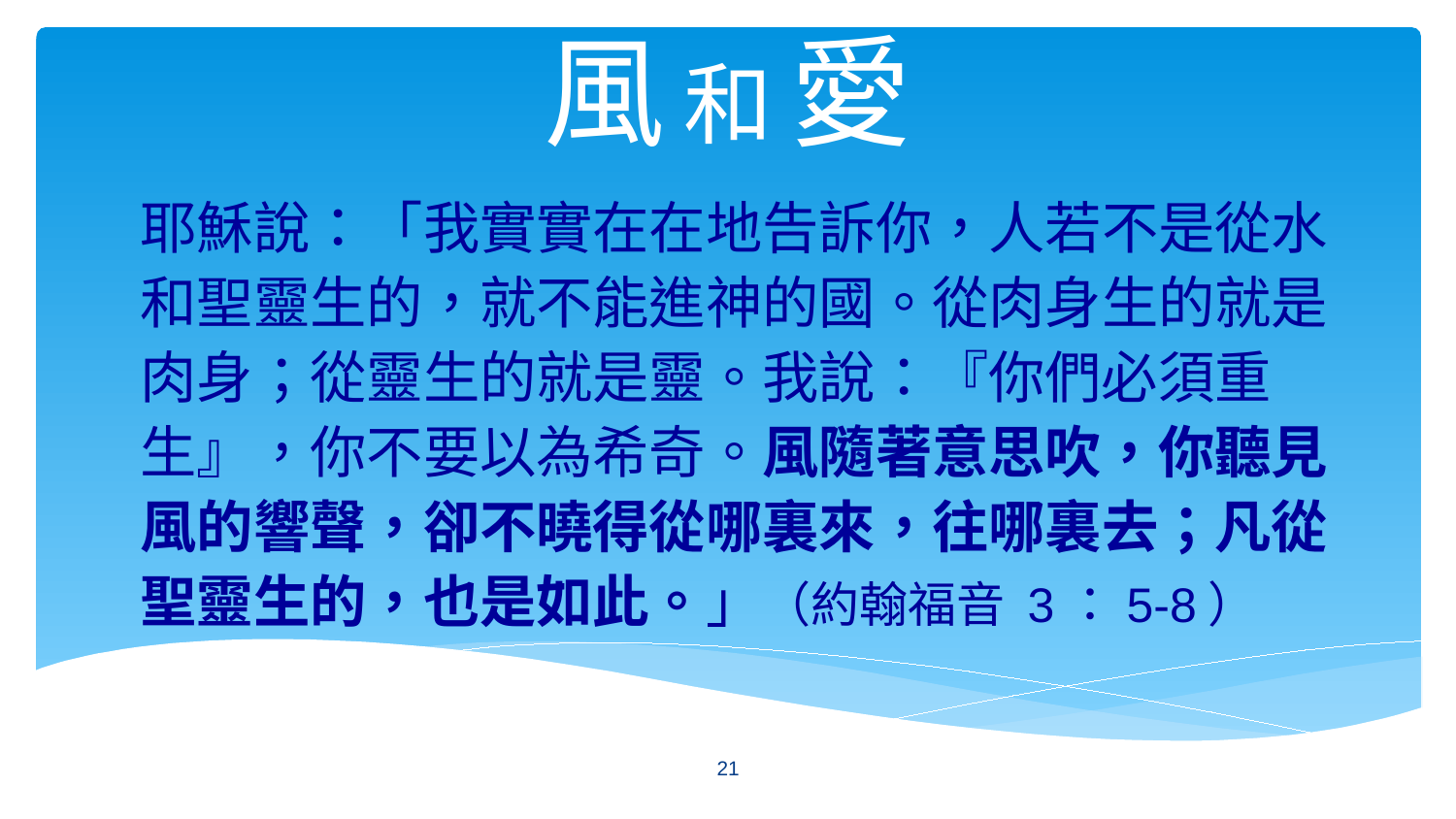

# 風 和 愛
耶穌說：「我實實在在地告訴你，人若不是從水和聖靈生的，就不能進神的國。從肉身生的就是肉身；從靈生的就是靈。我說：『你們必須重生』，你不要以為希奇。風隨著意思吹，你聽見風的響聲，卻不曉得從哪裏來，往哪裏去；凡從聖靈生的，也是如此。」（約翰福音 3：5-8）
21